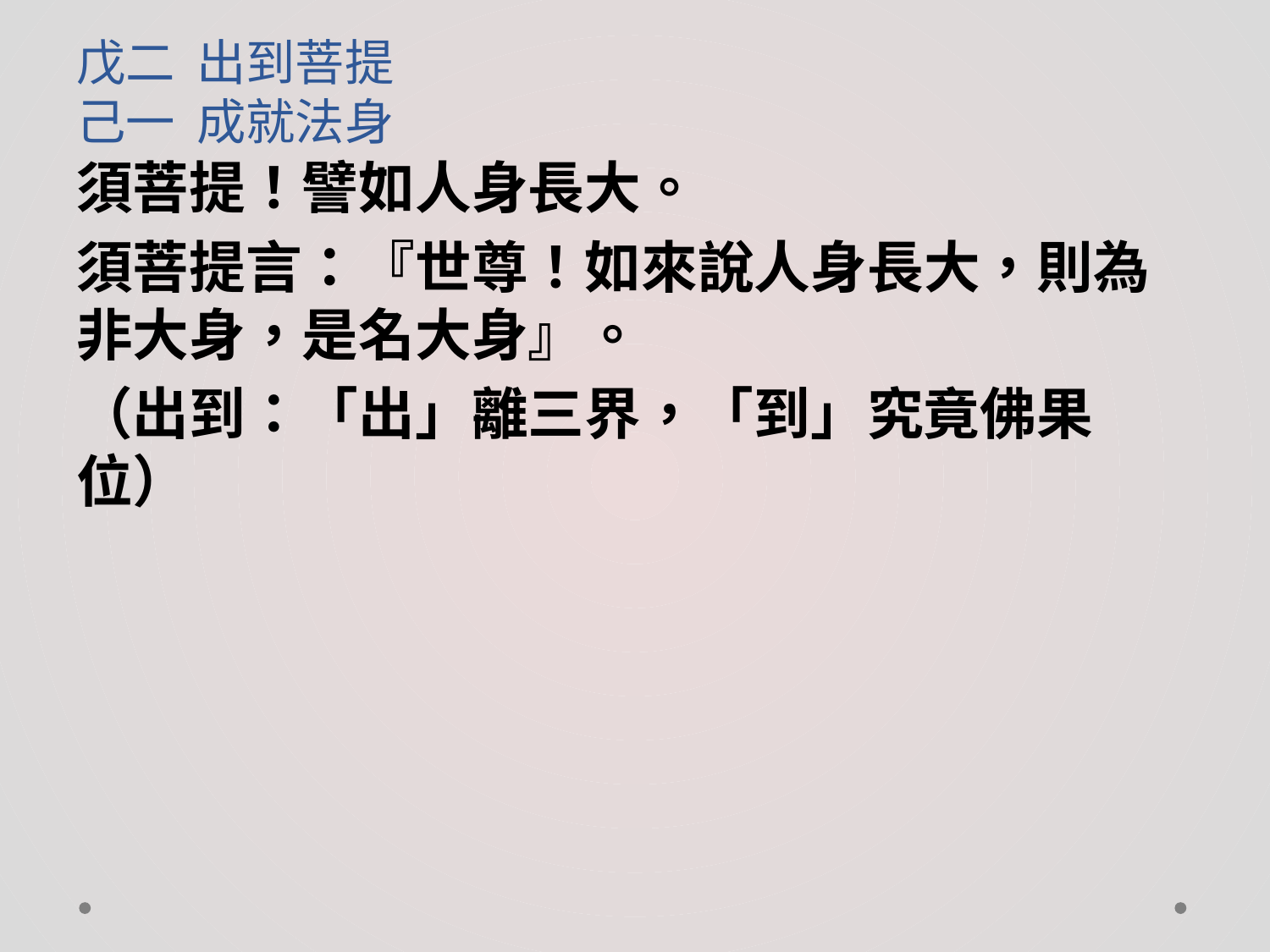

# 戊二  出到菩提 己一  成就法身
須菩提！譬如人身長大。
須菩提言：『世尊！如來說人身長大，則為非大身，是名大身』。
（出到：「出」離三界，「到」究竟佛果位）